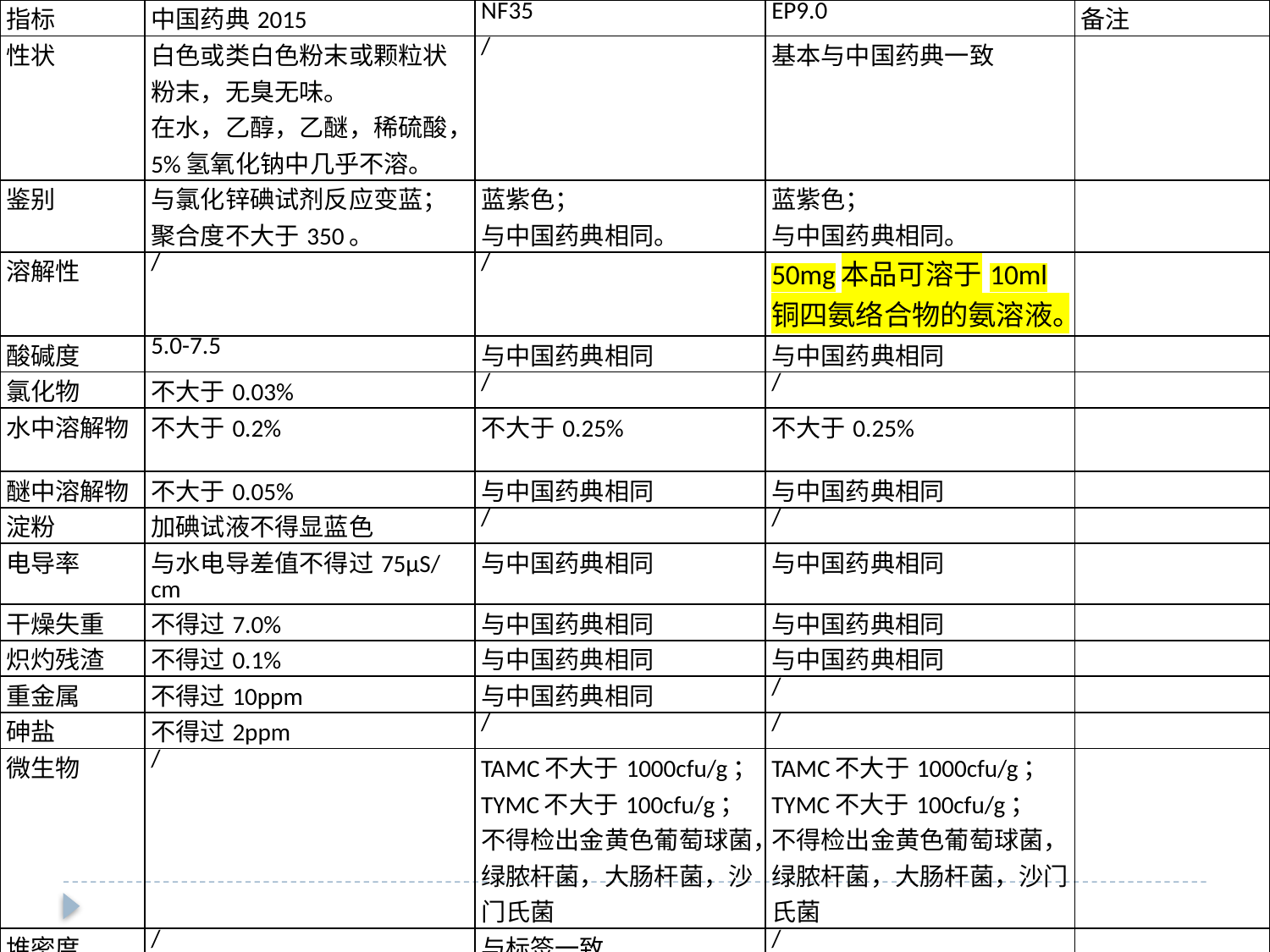

| 指标 | 中国药典2015 | NF35 | EP9.0 | 备注 |
| --- | --- | --- | --- | --- |
| 性状 | 白色或类白色粉末或颗粒状粉末，无臭无味。 在水，乙醇，乙醚，稀硫酸，5%氢氧化钠中几乎不溶。 | / | 基本与中国药典一致 |  |
| 鉴别 | 与氯化锌碘试剂反应变蓝； 聚合度不大于350。 | 蓝紫色； 与中国药典相同。 | 蓝紫色； 与中国药典相同。 |  |
| 溶解性 | / | / | 50mg本品可溶于10ml铜四氨络合物的氨溶液。 |  |
| 酸碱度 | 5.0-7.5 | 与中国药典相同 | 与中国药典相同 |  |
| 氯化物 | 不大于0.03% | / | / |  |
| 水中溶解物 | 不大于0.2% | 不大于0.25% | 不大于0.25% |  |
| 醚中溶解物 | 不大于0.05% | 与中国药典相同 | 与中国药典相同 |  |
| 淀粉 | 加碘试液不得显蓝色 | / | / |  |
| 电导率 | 与水电导差值不得过75μS/cm | 与中国药典相同 | 与中国药典相同 |  |
| 干燥失重 | 不得过7.0% | 与中国药典相同 | 与中国药典相同 |  |
| 炽灼残渣 | 不得过0.1% | 与中国药典相同 | 与中国药典相同 |  |
| 重金属 | 不得过10ppm | 与中国药典相同 | / |  |
| 砷盐 | 不得过2ppm | / | / |  |
| 微生物 | / | TAMC不大于1000cfu/g； TYMC不大于100cfu/g； 不得检出金黄色葡萄球菌，绿脓杆菌，大肠杆菌，沙门氏菌 | TAMC不大于1000cfu/g； TYMC不大于100cfu/g； 不得检出金黄色葡萄球菌，绿脓杆菌，大肠杆菌，沙门氏菌 |  |
| 堆密度 | / | 与标签一致 | / |  |
| 粒度分布 | / | （可以不捡） 与标签一致 | 无限度 | 欧洲药典明确说明，若用于填充剂，粘合剂，崩解剂时，应考虑这两项。 |
| 粉体流变 | / | / | 无限度 |  |